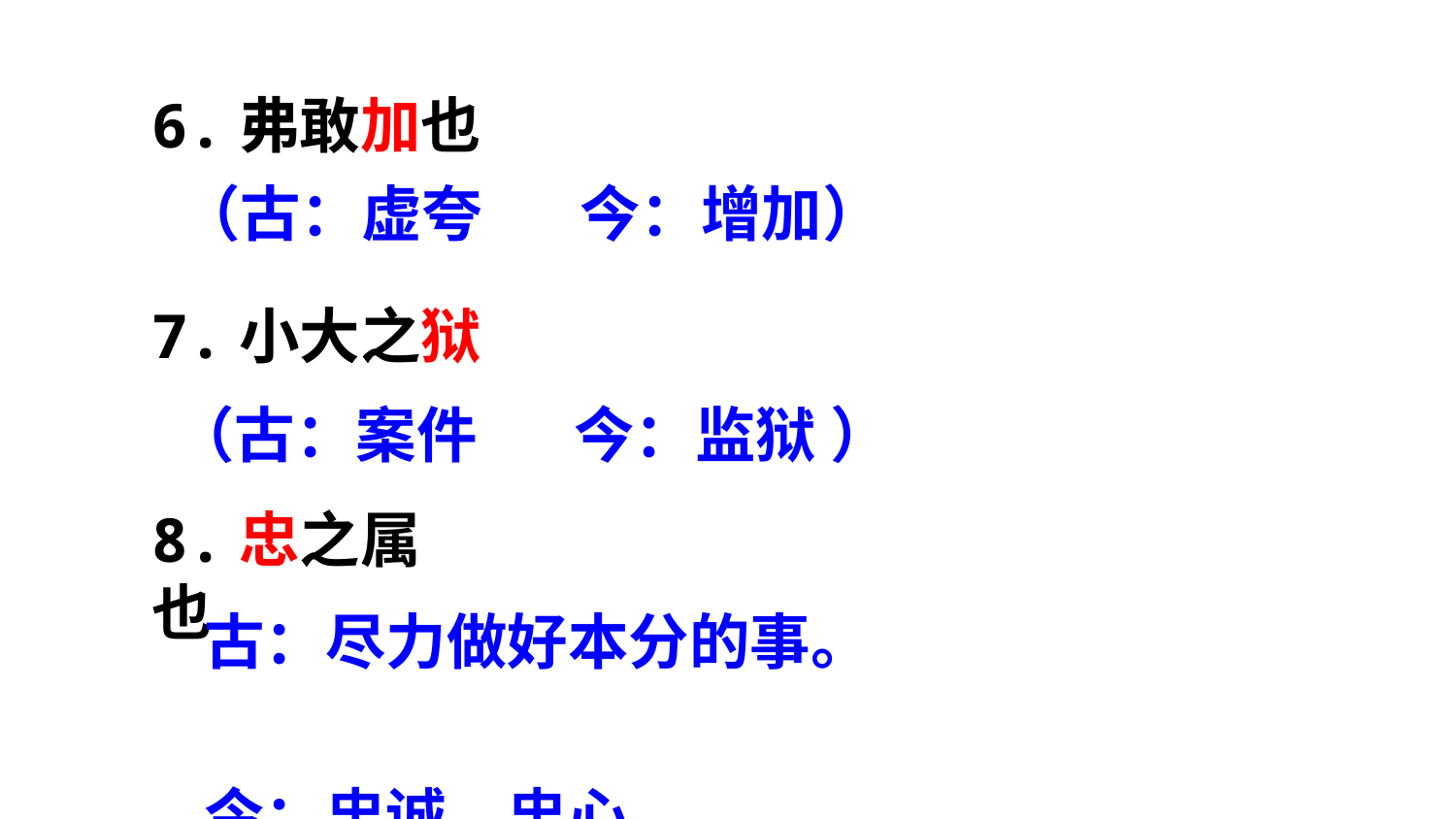

6.弗敢加也
（古：虚夸       今：增加）
7.小大之狱
（古：案件       今：监狱 ）
8.忠之属也
古：尽力做好本分的事。
今：忠诚、忠心。